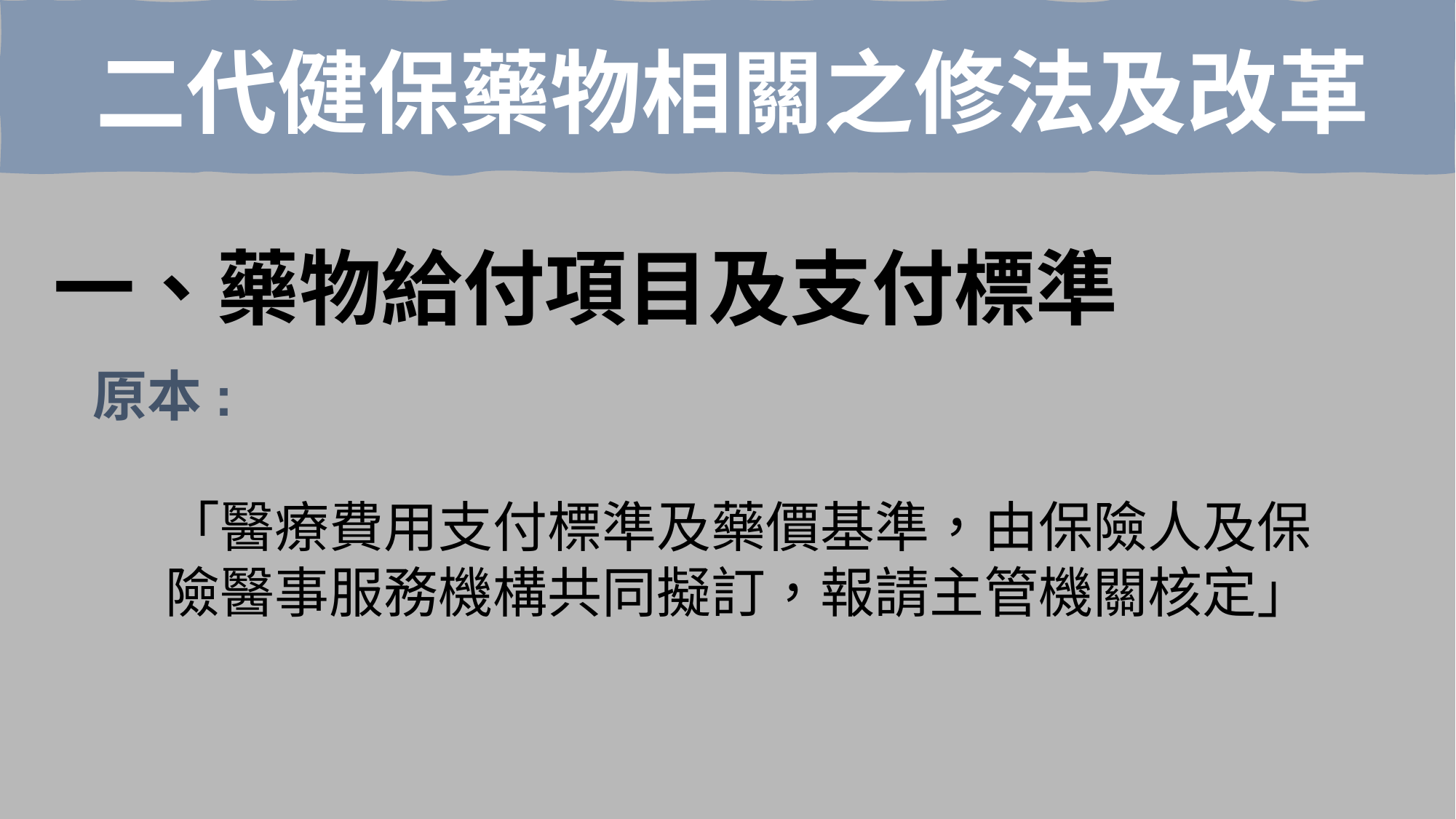

二代健保藥物相關之修法及改革
一、藥物給付項目及支付標準
原本:
「醫療費用支付標準及藥價基準，由保險人及保險醫事服務機構共同擬訂，報請主管機關核定」